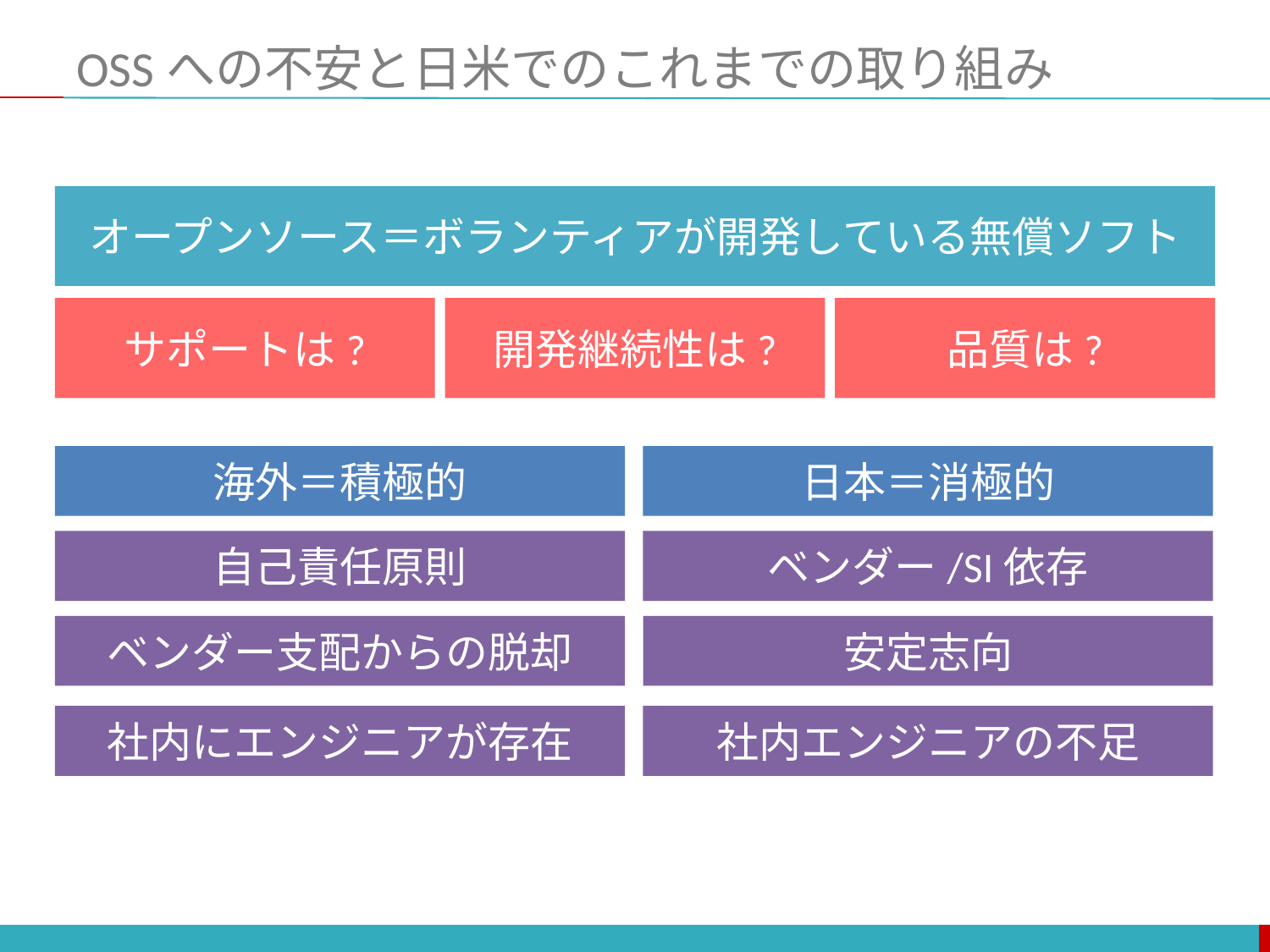

# OSSへの不安と日米でのこれまでの取り組み
オープンソース＝ボランティアが開発している無償ソフト
サポートは?
開発継続性は?
品質は?
海外＝積極的
日本＝消極的
自己責任原則
ベンダー/SI依存
ベンダー支配からの脱却
安定志向
社内にエンジニアが存在
社内エンジニアの不足